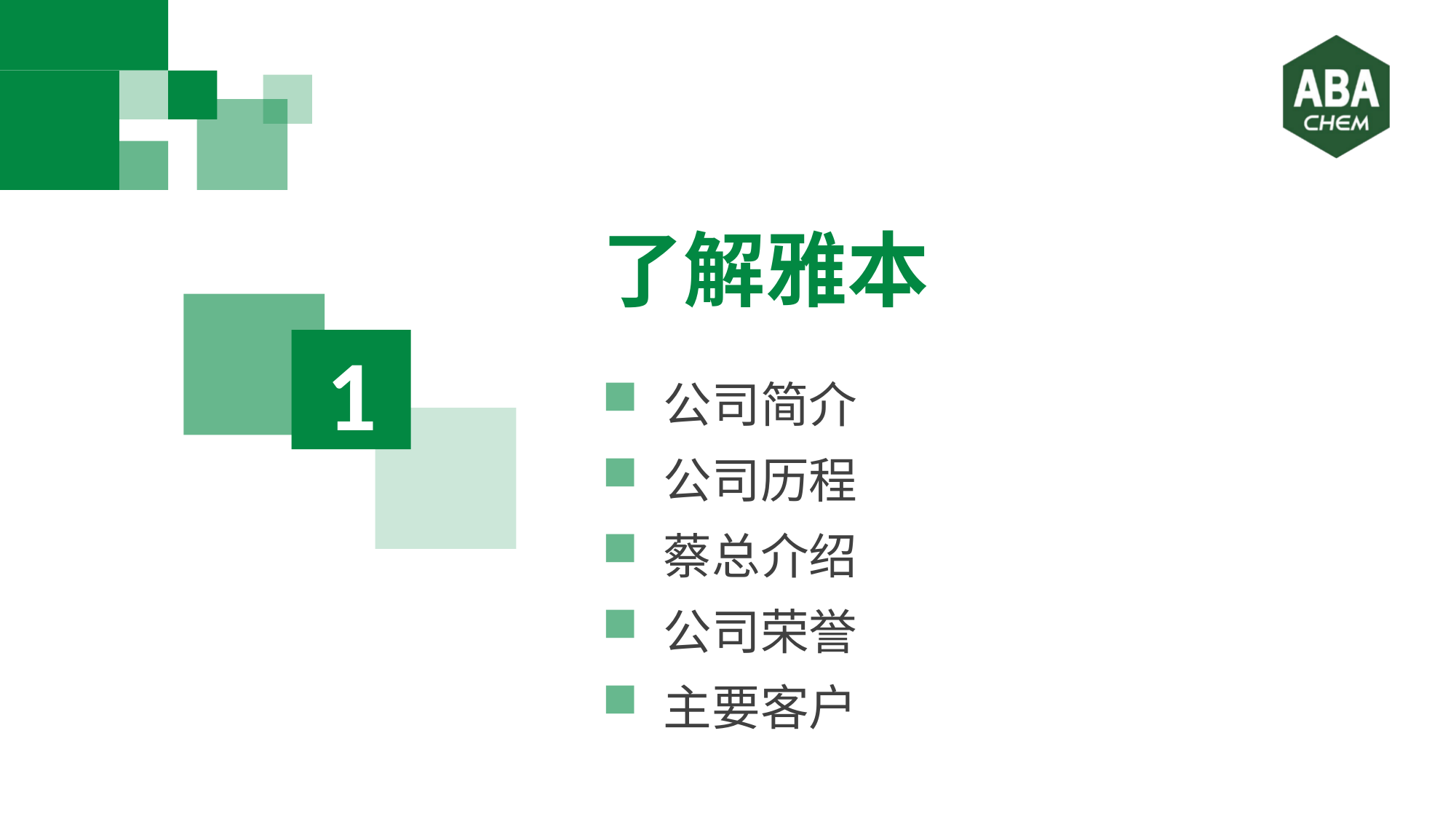

了解雅本
1
公司简介
公司历程
蔡总介绍
公司荣誉
主要客户